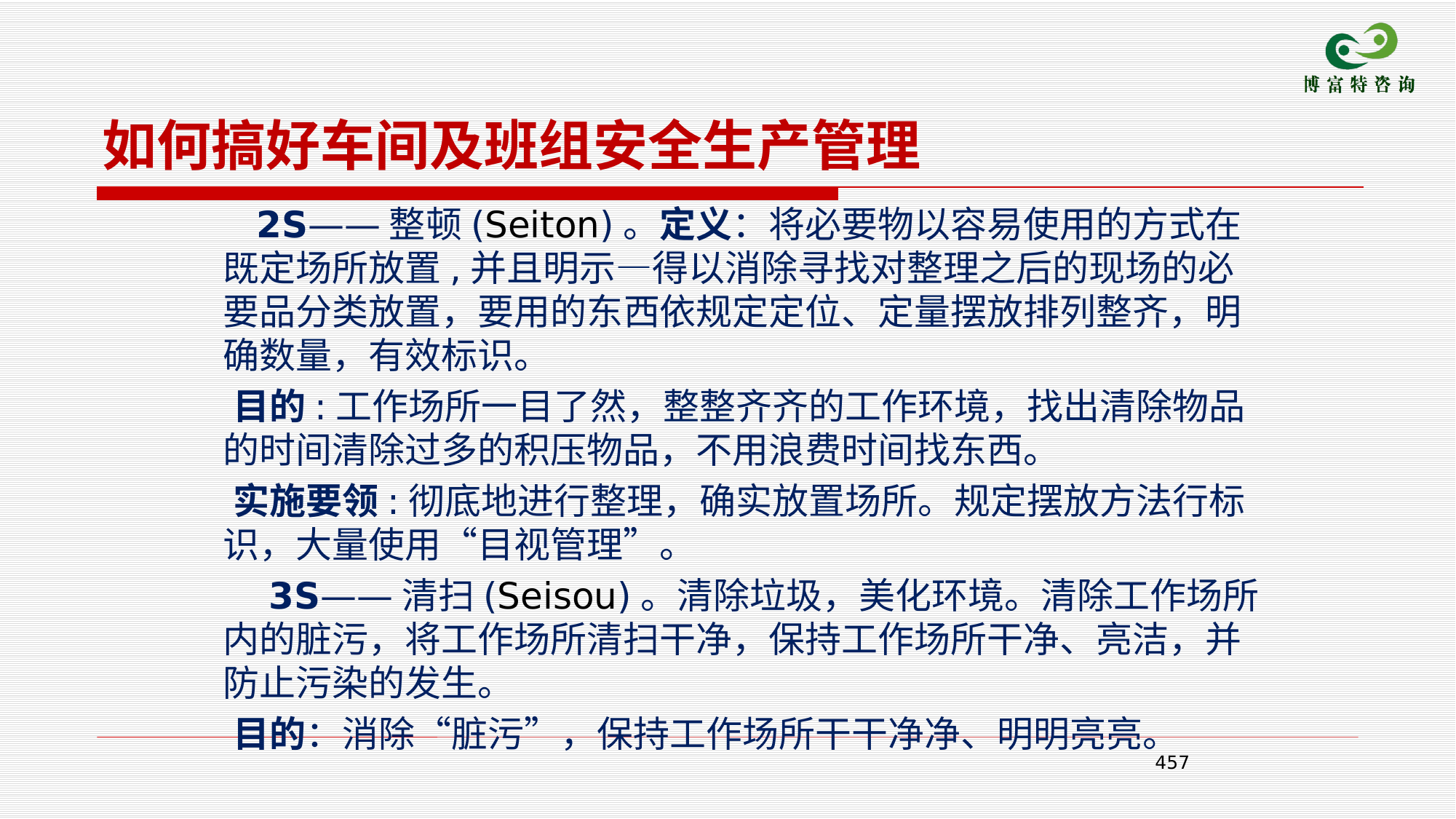

如何搞好车间及班组安全生产管理
       2S——整顿(Seiton)。定义：将必要物以容易使用的方式在既定场所放置,并且明示—得以消除寻找对整理之后的现场的必要品分类放置，要用的东西依规定定位、定量摆放排列整齐，明确数量，有效标识。
       目的:工作场所一目了然，整整齐齐的工作环境，找出清除物品的时间清除过多的积压物品，不用浪费时间找东西。
       实施要领:彻底地进行整理，确实放置场所。规定摆放方法行标识，大量使用“目视管理”。
        3S——清扫(Seisou)。清除垃圾，美化环境。清除工作场所内的脏污，将工作场所清扫干净，保持工作场所干净、亮洁，并防止污染的发生。
       目的：消除“脏污”，保持工作场所干干净净、明明亮亮。

457